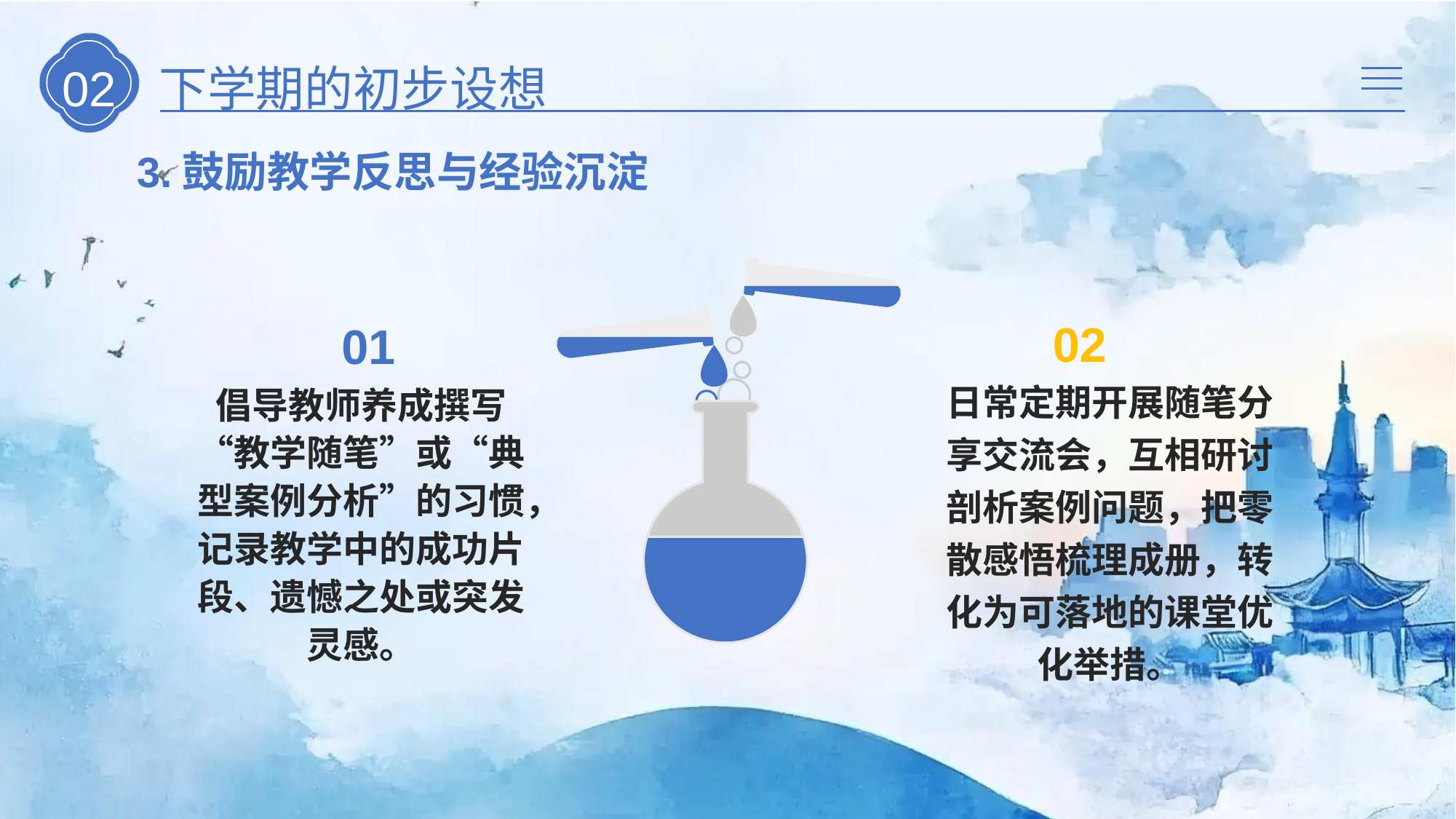

02
下学期的初步设想
3.鼓励教学反思与经验沉淀

 02
 01

日常定期开展随笔分享交流会，互相研讨剖析案例问题，把零散感悟梳理成册，转化为可落地的课堂优化举措。
倡导教师养成撰写“教学随笔”或“典型案例分析”的习惯，记录教学中的成功片段、遗憾之处或突发灵感。